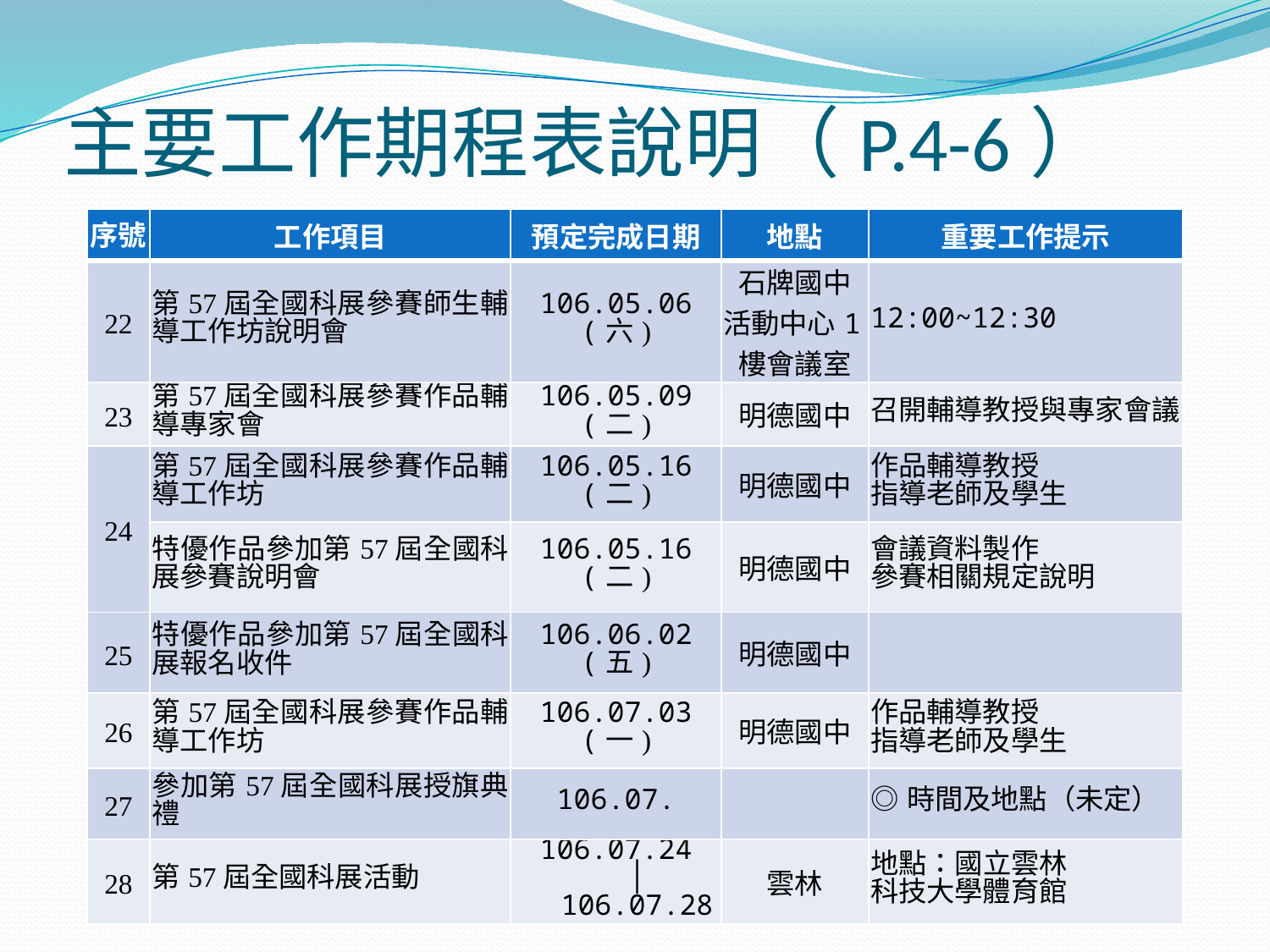

# 主要工作期程表說明（P.4-6）
| 序號 | 工作項目 | 預定完成日期 | 地點 | 重要工作提示 |
| --- | --- | --- | --- | --- |
| 22 | 第57屆全國科展參賽師生輔導工作坊說明會 | 106.05.06(六) | 石牌國中 活動中心1樓會議室 | 12:00~12:30 |
| 23 | 第57屆全國科展參賽作品輔導專家會 | 106.05.09(二) | 明德國中 | 召開輔導教授與專家會議 |
| 24 | 第57屆全國科展參賽作品輔導工作坊 | 106.05.16(二) | 明德國中 | 作品輔導教授 指導老師及學生 |
|  | 特優作品參加第57屆全國科展參賽說明會 | 106.05.16(二) | 明德國中 | 會議資料製作 參賽相關規定說明 |
| 25 | 特優作品參加第57屆全國科展報名收件 | 106.06.02(五) | 明德國中 |  |
| 26 | 第57屆全國科展參賽作品輔導工作坊 | 106.07.03(一) | 明德國中 | 作品輔導教授 指導老師及學生 |
| 27 | 參加第57屆全國科展授旗典禮 | 106.07. |  | ◎時間及地點（未定） |
| 28 | 第57屆全國科展活動 | 106.07.24 │ 106.07.28 | 雲林 | 地點：國立雲林 科技大學體育館 |